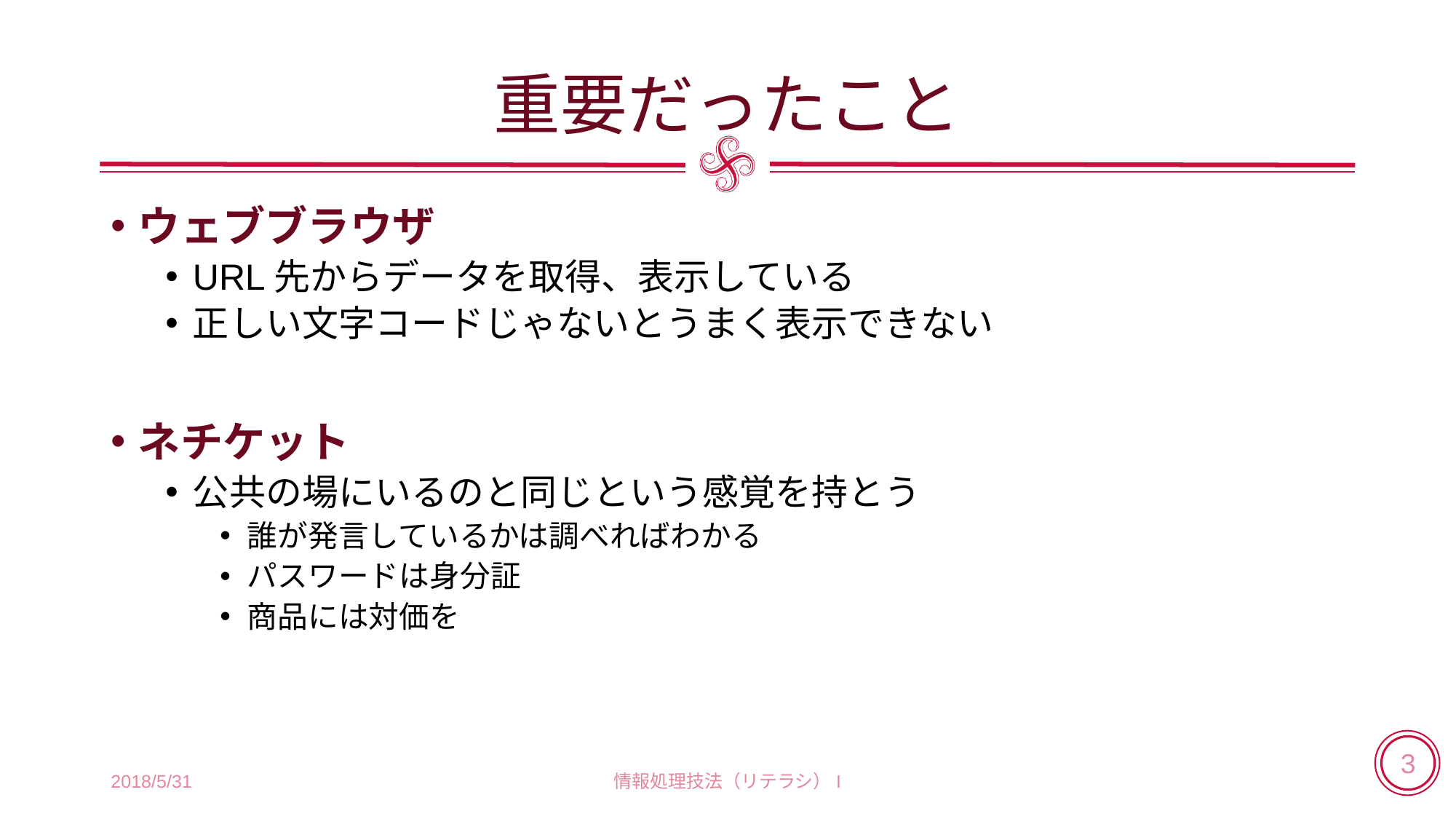

# 重要だったこと
ウェブブラウザ
URL先からデータを取得、表示している
正しい文字コードじゃないとうまく表示できない

ネチケット
公共の場にいるのと同じという感覚を持とう
誰が発言しているかは調べればわかる
パスワードは身分証
商品には対価を
2018/5/31
情報処理技法（リテラシ）I